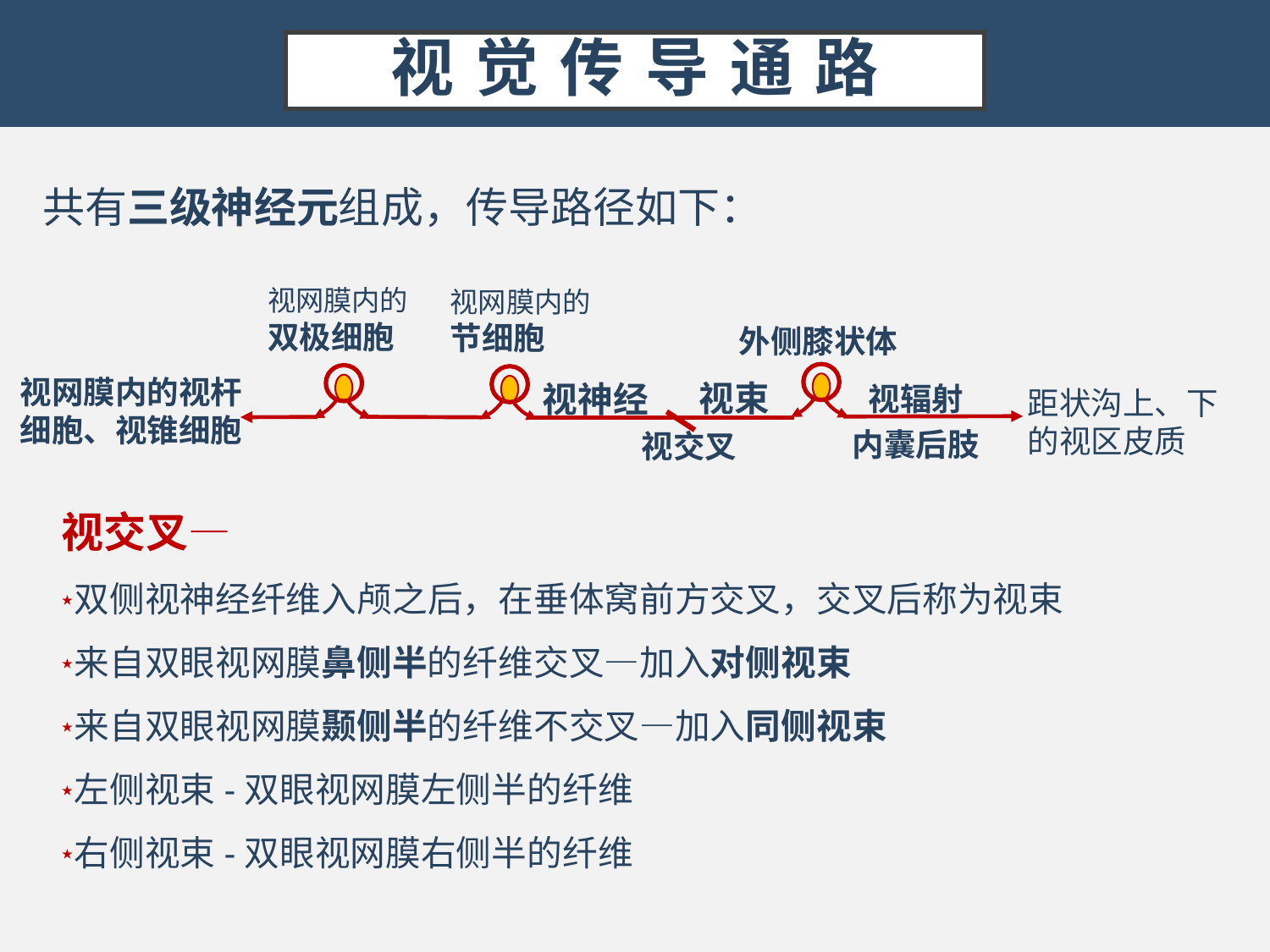

# 视 觉 传 导 通 路
共有三级神经元组成，传导路径如下：
视网膜内的
双极细胞
视网膜内的
节细胞
外侧膝状体

视辐射
内囊后肢
视网膜内的视杆细胞、视锥细胞

视束
视神经
距状沟上、下
的视区皮质

视交叉
视交叉—
双侧视神经纤维入颅之后，在垂体窝前方交叉，交叉后称为视束
来自双眼视网膜鼻侧半的纤维交叉—加入对侧视束
来自双眼视网膜颞侧半的纤维不交叉—加入同侧视束
左侧视束-双眼视网膜左侧半的纤维
右侧视束-双眼视网膜右侧半的纤维